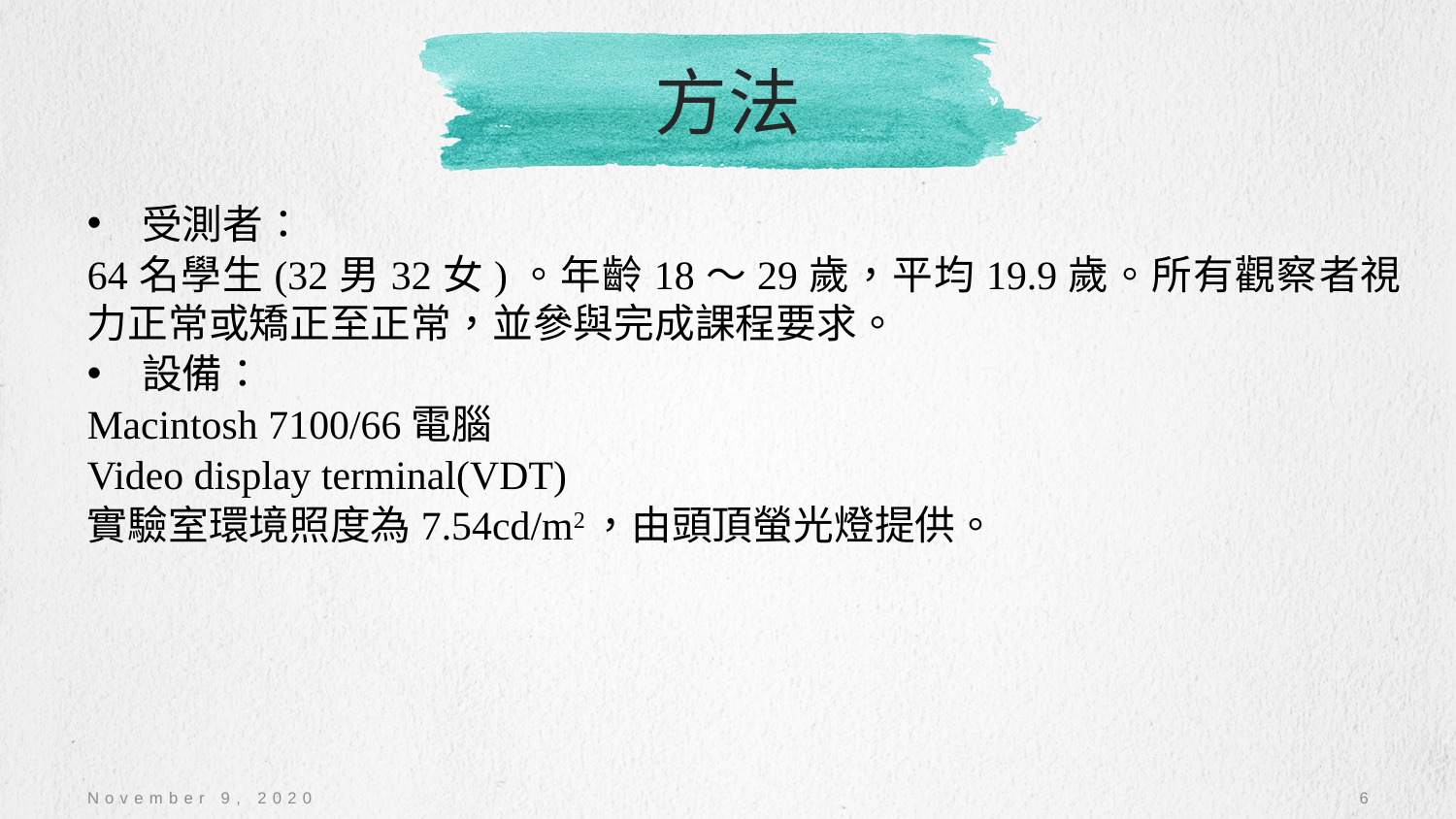

# 方法
受測者：
64名學生(32男32女)。年齡18～29歲，平均19.9歲。所有觀察者視力正常或矯正至正常，並參與完成課程要求。
設備：
Macintosh 7100/66電腦
Video display terminal(VDT)
實驗室環境照度為7.54cd/m2，由頭頂螢光燈提供。

November 9, 2020
6